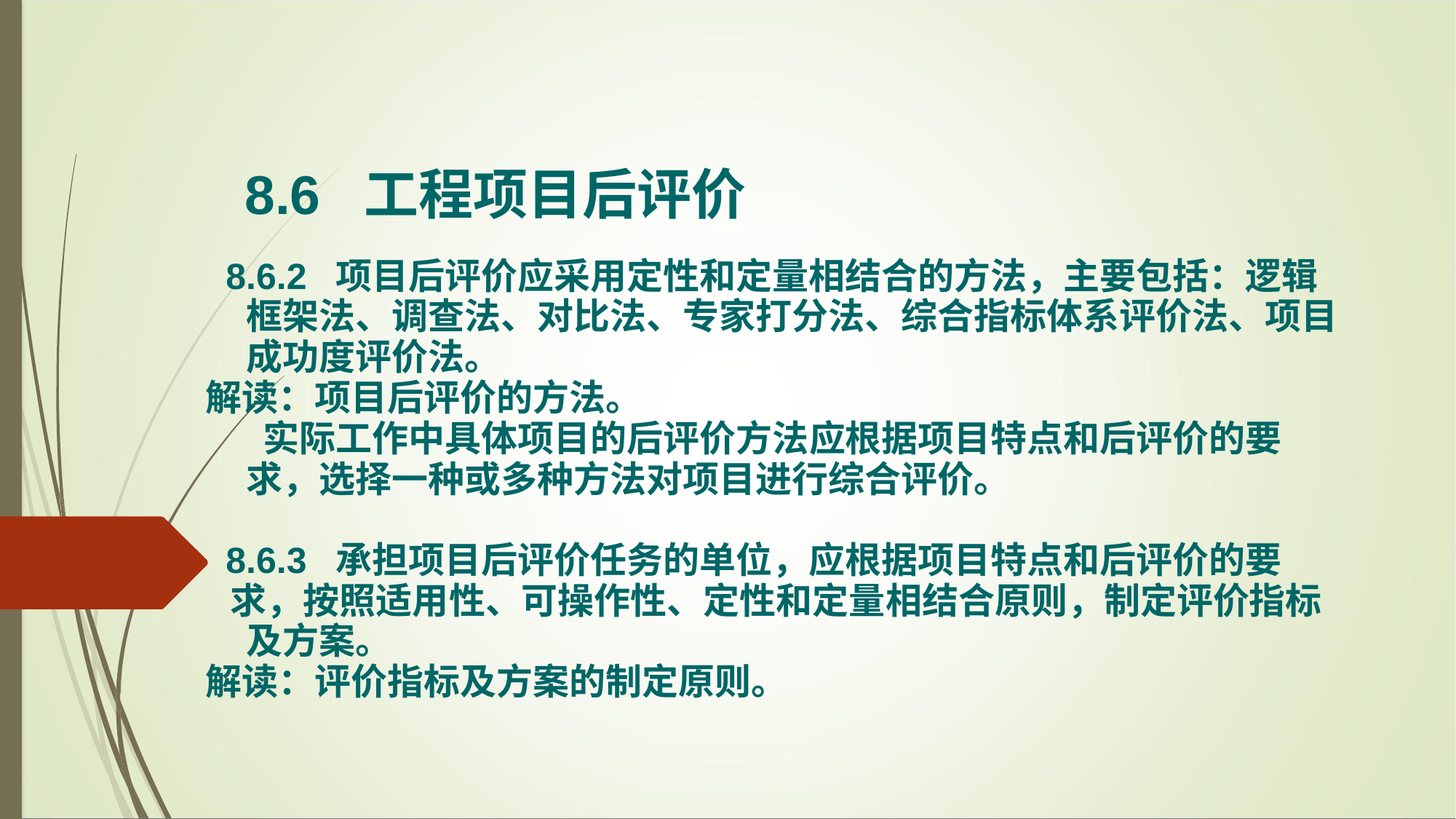

8.6  工程项目后评价
  8.6.2  项目后评价应采用定性和定量相结合的方法，主要包括：逻辑框架法、调查法、对比法、专家打分法、综合指标体系评价法、项目成功度评价法。
解读：项目后评价的方法。
      实际工作中具体项目的后评价方法应根据项目特点和后评价的要求，选择一种或多种方法对项目进行综合评价。

  8.6.3  承担项目后评价任务的单位，应根据项目特点和后评价的要
  求，按照适用性、可操作性、定性和定量相结合原则，制定评价指标及方案。
解读：评价指标及方案的制定原则。